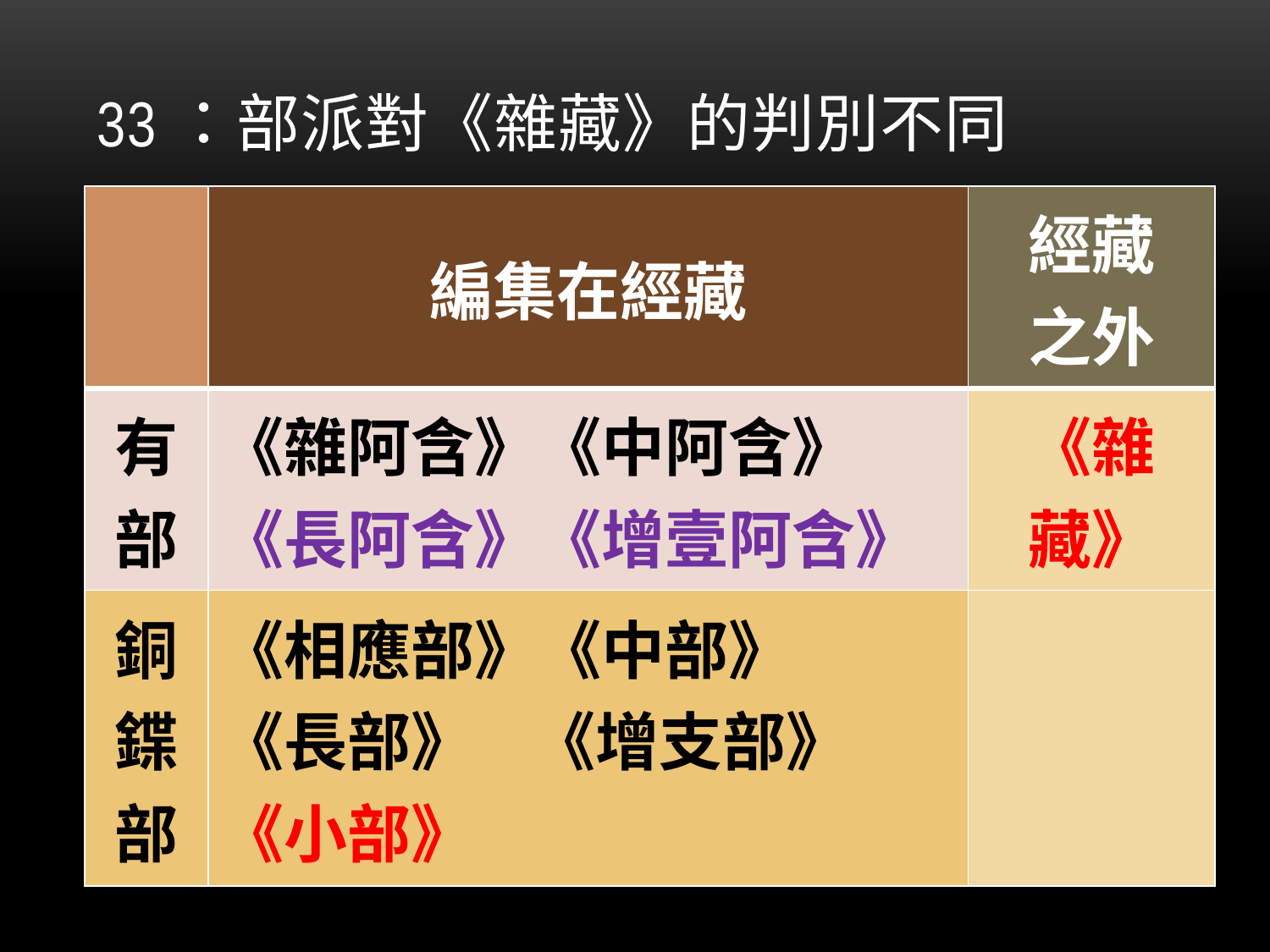

# 33：部派對《雜藏》的判別不同
|  | 編集在經藏 | 經藏 之外 |
| --- | --- | --- |
| 有部 | 《雜阿含》《中阿含》 《長阿含》《增壹阿含》 | 《雜藏》 |
| 銅鍱部 | 《相應部》《中部》 《長部》 《增支部》 《小部》 |  |